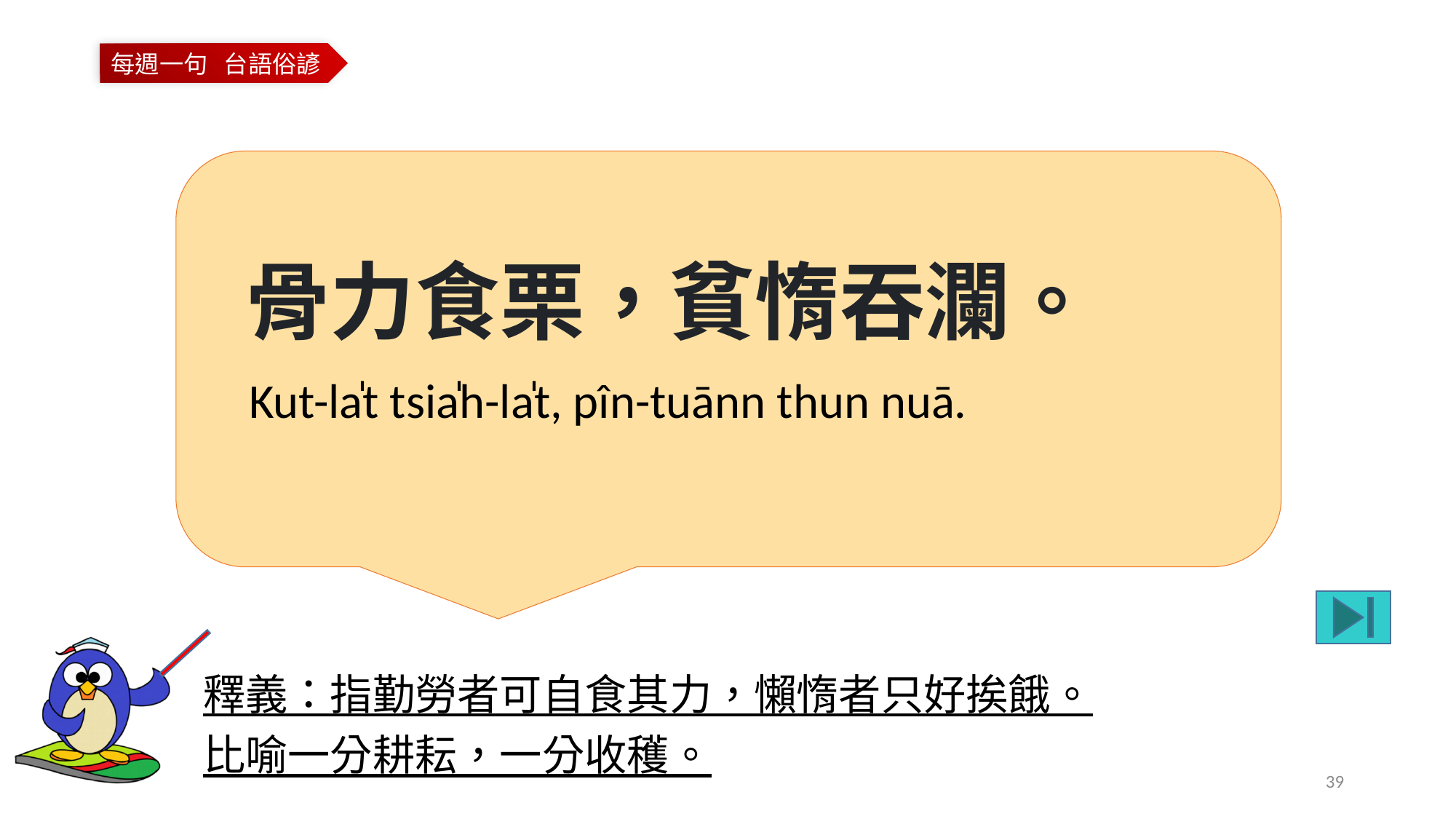

骨力食栗，貧惰吞瀾。
Kut-la̍t tsia̍h-la̍t, pîn-tuānn thun nuā.

釋義：指勤勞者可自食其力，懶惰者只好挨餓。
比喻一分耕耘，一分收穫。
39